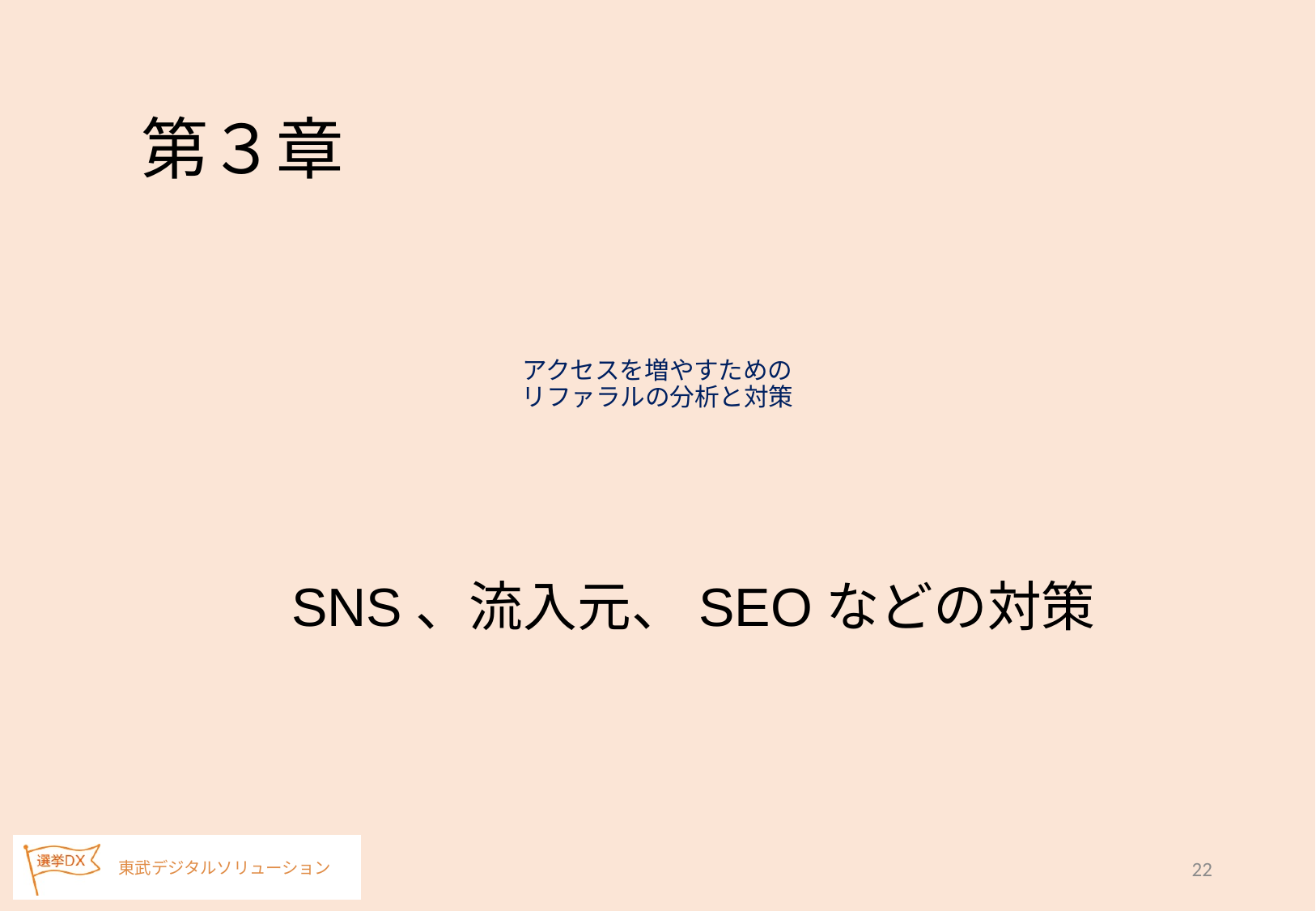

第３章
# アクセスを増やすための リファラルの分析と対策
SNS、流入元、SEOなどの対策
22